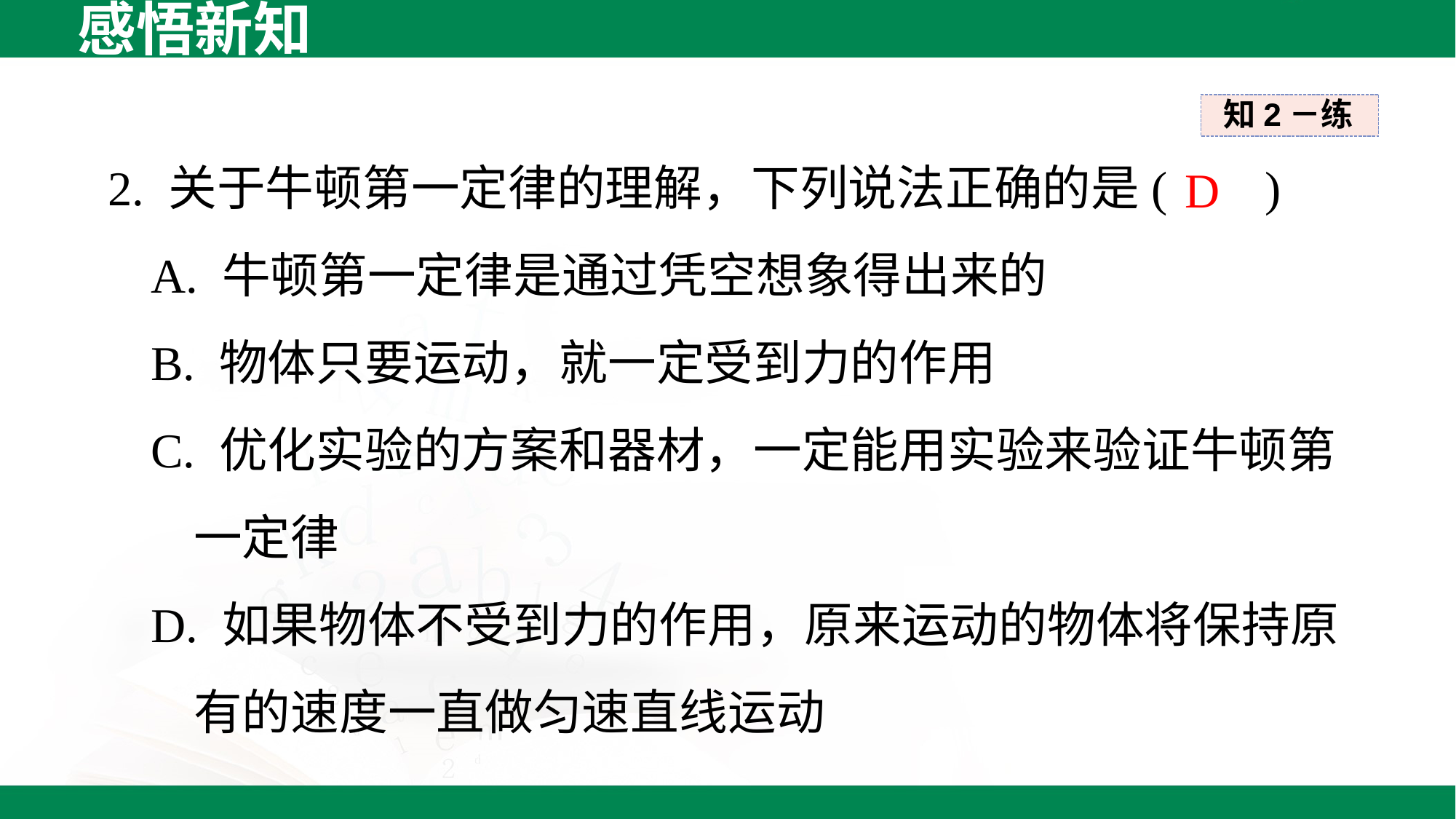

感悟新知
知2－练

2. 关于牛顿第一定律的理解，下列说法正确的是(        )
A. 牛顿第一定律是通过凭空想象得出来的
B. 物体只要运动，就一定受到力的作用
C. 优化实验的方案和器材，一定能用实验来验证牛顿第一定律
D. 如果物体不受到力的作用，原来运动的物体将保持原有的速度一直做匀速直线运动
D